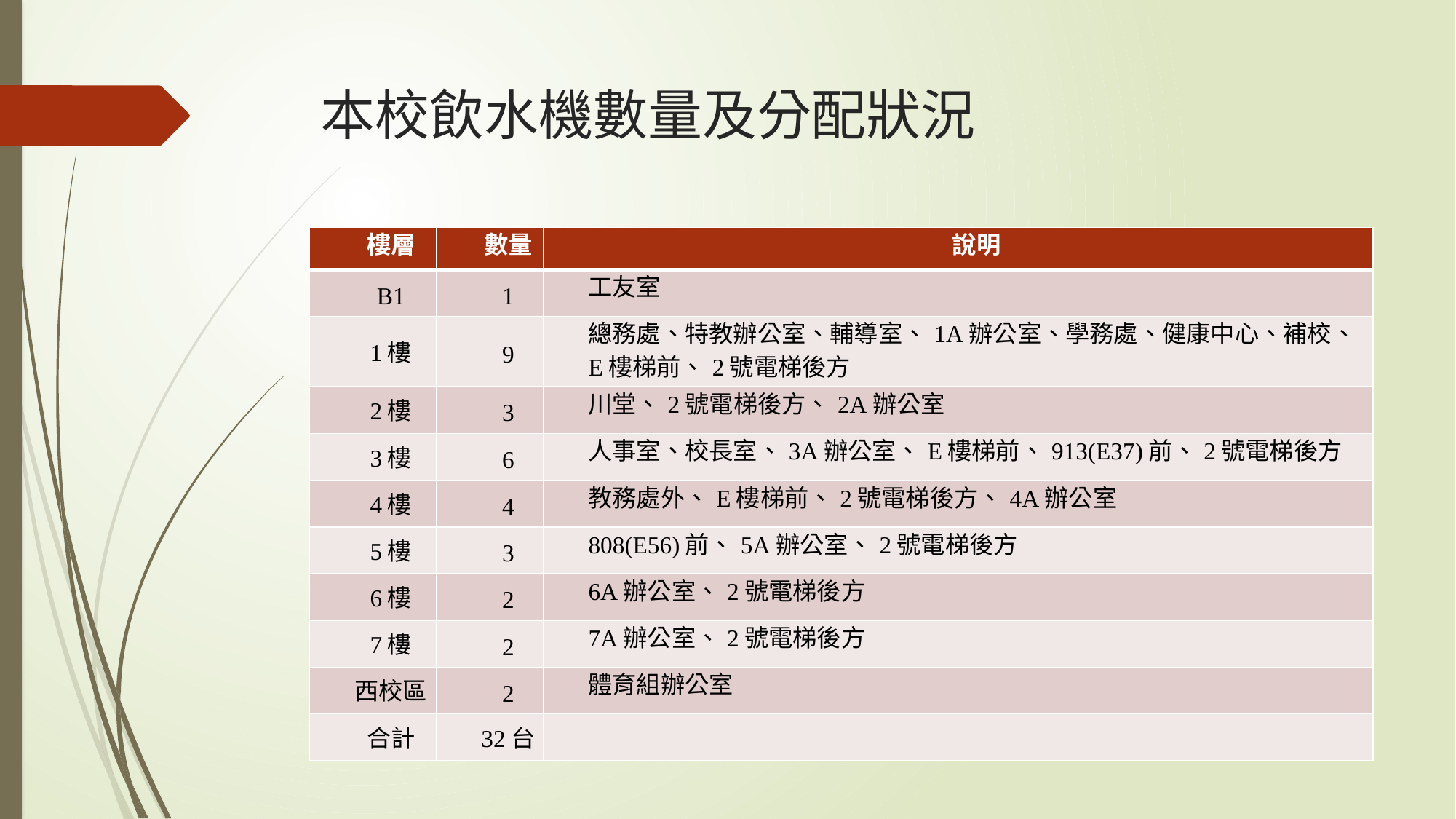

# 本校飲水機數量及分配狀況
| 樓層 | 數量 | 說明 |
| --- | --- | --- |
| B1 | 1 | 工友室 |
| 1樓 | 9 | 總務處、特教辦公室、輔導室、1A辦公室、學務處、健康中心、補校、E樓梯前、2號電梯後方 |
| 2樓 | 3 | 川堂、2號電梯後方、2A辦公室 |
| 3樓 | 6 | 人事室、校長室、3A辦公室、E樓梯前、913(E37)前、2號電梯後方 |
| 4樓 | 4 | 教務處外、E樓梯前、2號電梯後方、4A辦公室 |
| 5樓 | 3 | 808(E56)前、5A辦公室、2號電梯後方 |
| 6樓 | 2 | 6A辦公室、2號電梯後方 |
| 7樓 | 2 | 7A辦公室、2號電梯後方 |
| 西校區 | 2 | 體育組辦公室 |
| 合計 | 32台 |  |